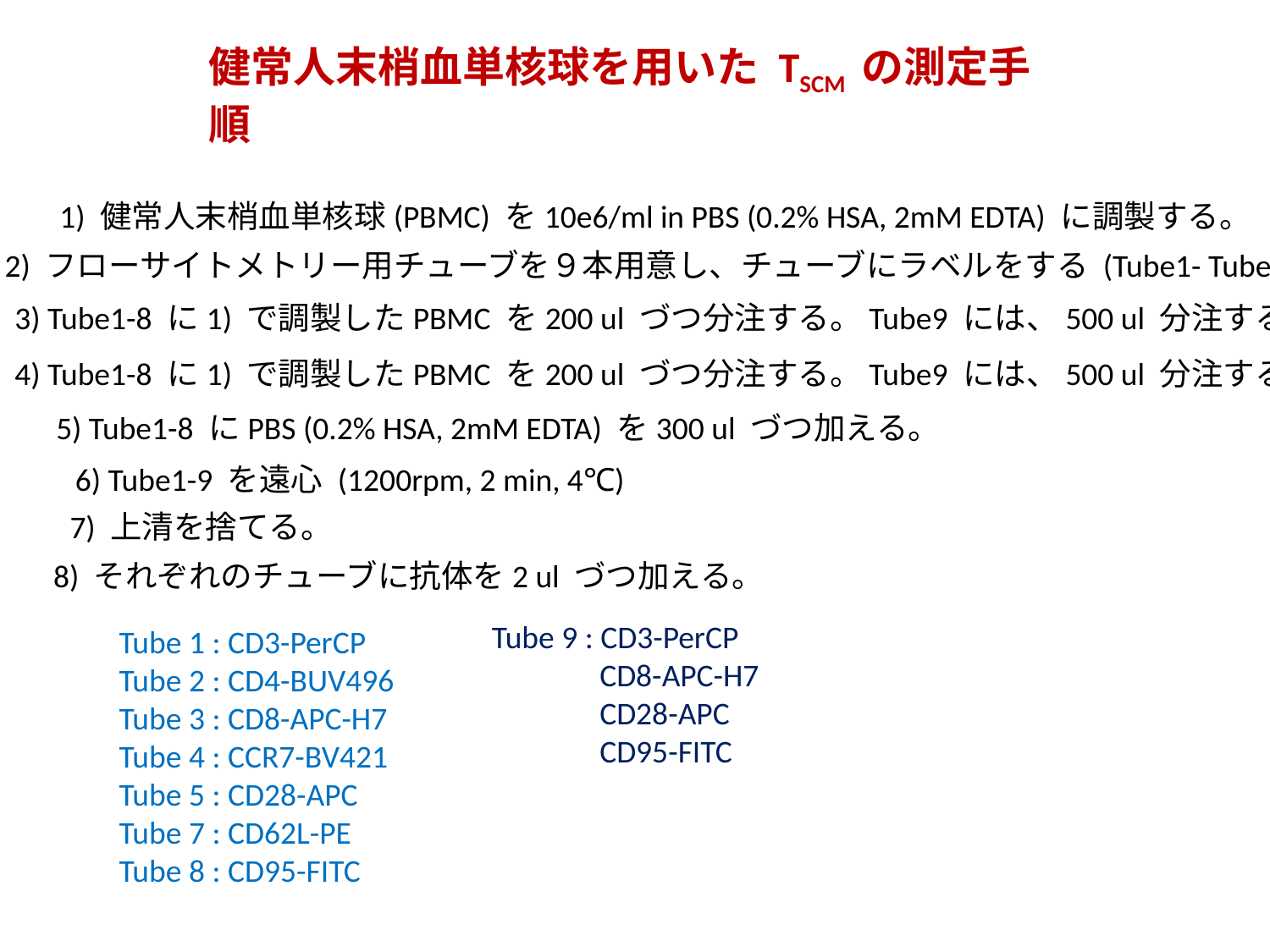

健常人末梢血単核球を用いた TSCM の測定手順
1) 健常人末梢血単核球(PBMC) を10e6/ml in PBS (0.2% HSA, 2mM EDTA) に調製する。
2) フローサイトメトリー用チューブを９本用意し、チューブにラベルをする (Tube1- Tube9)。
3) Tube1-8 に1) で調製したPBMC を200 ul づつ分注する。Tube9 には、500 ul 分注する。
4) Tube1-8 に1) で調製したPBMC を200 ul づつ分注する。Tube9 には、500 ul 分注する。
5) Tube1-8 にPBS (0.2% HSA, 2mM EDTA) を300 ul づつ加える。
6) Tube1-9 を遠心 (1200rpm, 2 min, 4℃)
7) 上清を捨てる。
8) それぞれのチューブに抗体を2 ul づつ加える。
Tube 9 : CD3-PerCP
               CD8-APC-H7
               CD28-APC
               CD95-FITC
Tube 1 : CD3-PerCP
Tube 2 : CD4-BUV496
Tube 3 : CD8-APC-H7
Tube 4 : CCR7-BV421
Tube 5 : CD28-APC
Tube 7 : CD62L-PE
Tube 8 : CD95-FITC